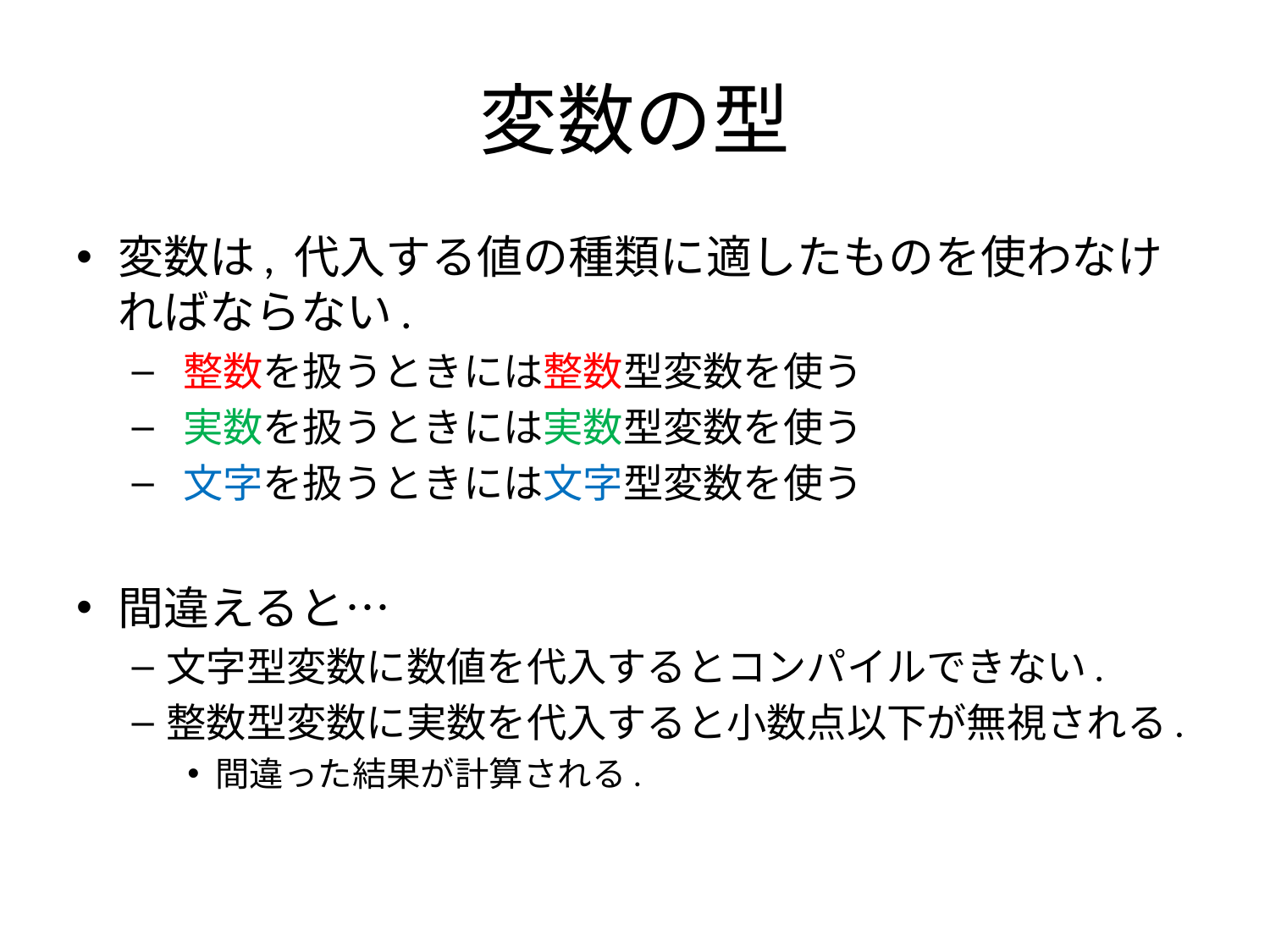

# 変数の型
変数は, 代入する値の種類に適したものを使わなければならない.
 整数を扱うときには整数型変数を使う
 実数を扱うときには実数型変数を使う
 文字を扱うときには文字型変数を使う

間違えると…
文字型変数に数値を代入するとコンパイルできない.
整数型変数に実数を代入すると小数点以下が無視される.
間違った結果が計算される.